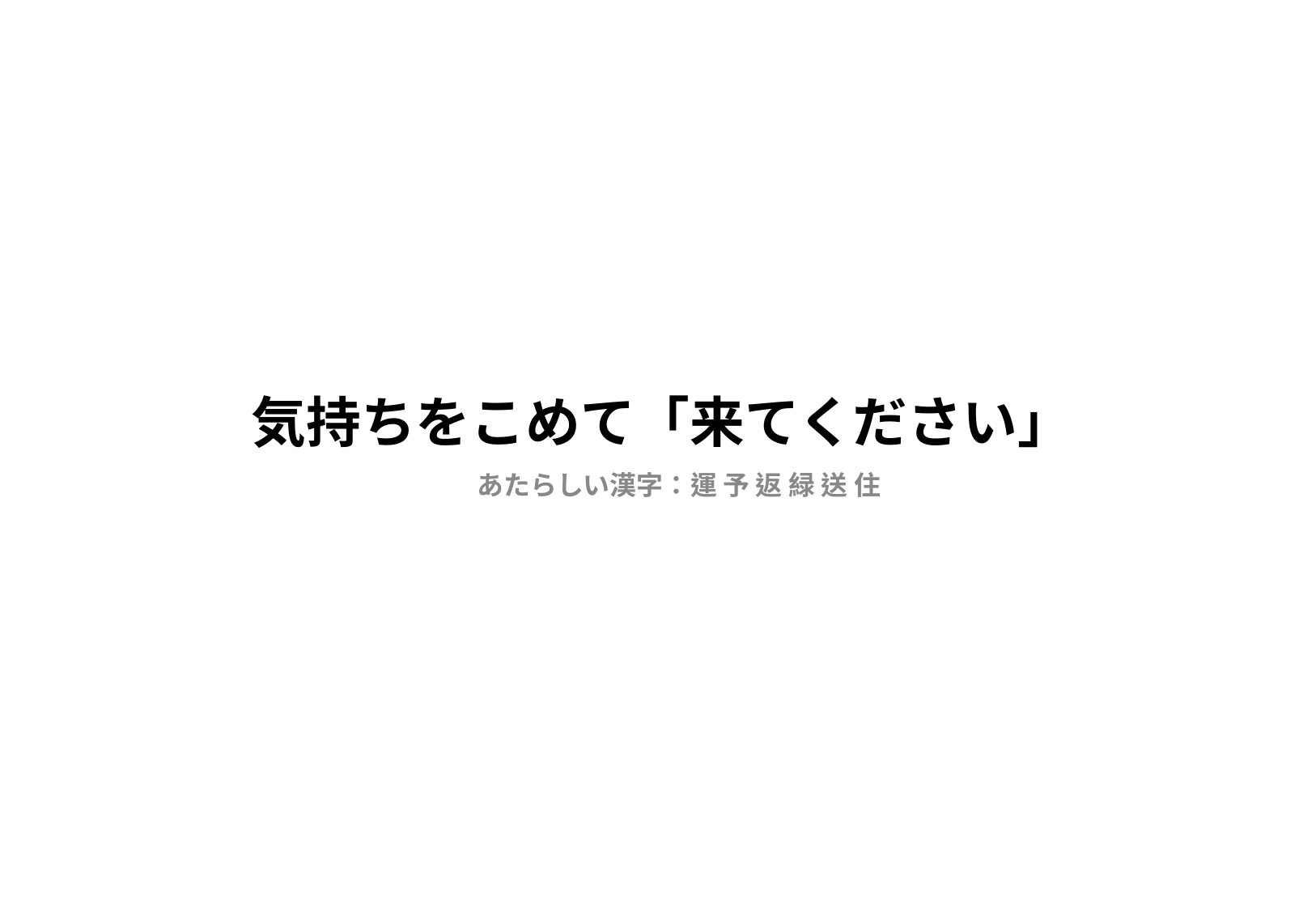

# 気持ちをこめて「来てください」
あたらしい漢字：運 予 返 緑 送 住